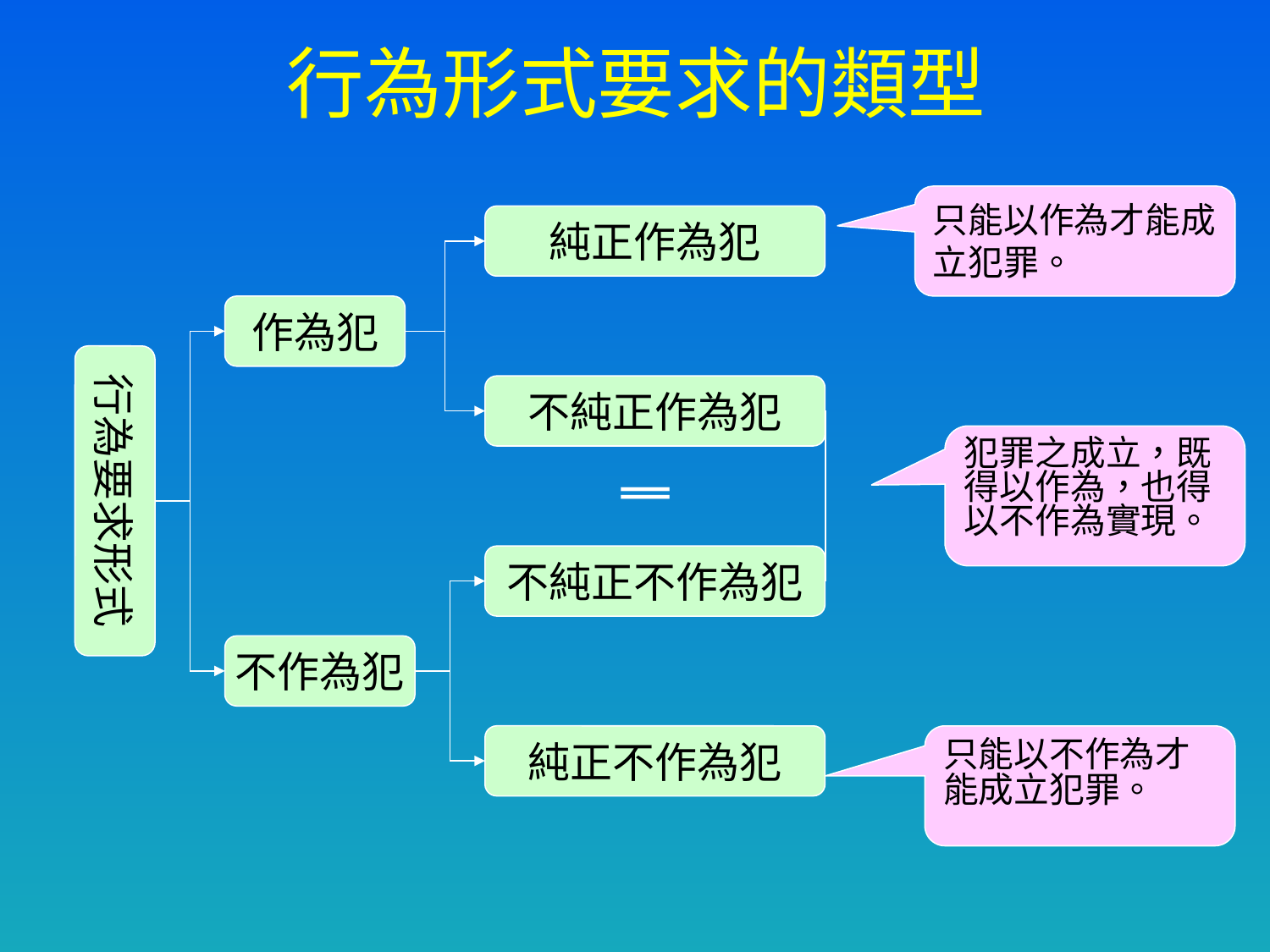

# 行為形式要求的類型
只能以作為才能成立犯罪。
純正作為犯
作為犯
行為要求形式
不純正作為犯
犯罪之成立，既得以作為，也得以不作為實現。
∥
不純正不作為犯
不作為犯
純正不作為犯
只能以不作為才能成立犯罪。